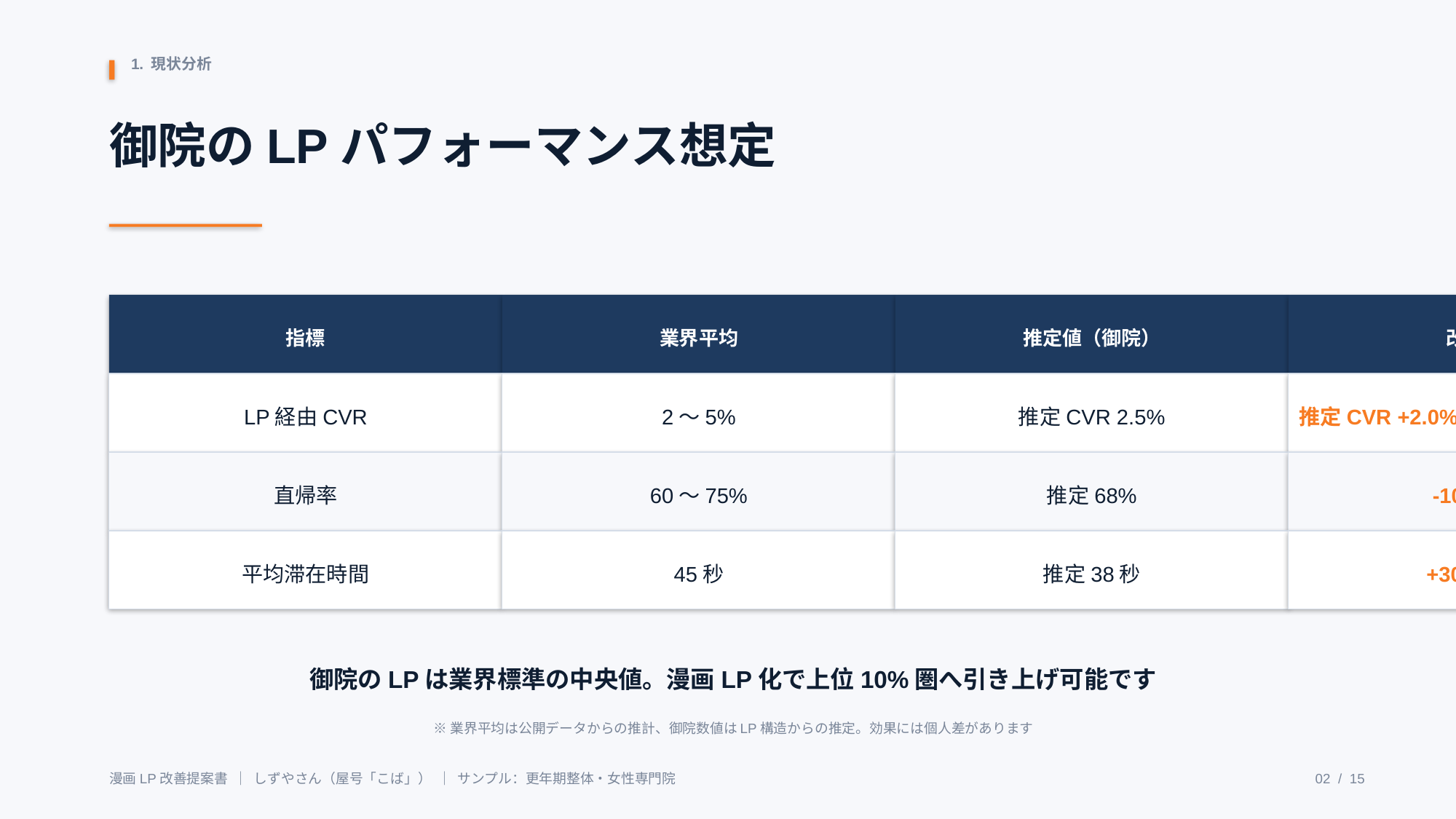

1. 現状分析

御院のLPパフォーマンス想定

指標

業界平均

推定値（御院）

改善余地

LP経由CVR

2〜5%

推定CVR 2.5%

推定CVR +2.0%（漫画LP事例平均）

直帰率

60〜75%

推定68%

-10〜15%

平均滞在時間

45秒

推定38秒

+30〜60秒
御院のLPは業界標準の中央値。漫画LP化で上位10%圏へ引き上げ可能です
※業界平均は公開データからの推計、御院数値はLP構造からの推定。効果には個人差があります
漫画LP改善提案書  ｜  しずやさん（屋号「こば」）  ｜  サンプル：更年期整体・女性専門院
02  /  15